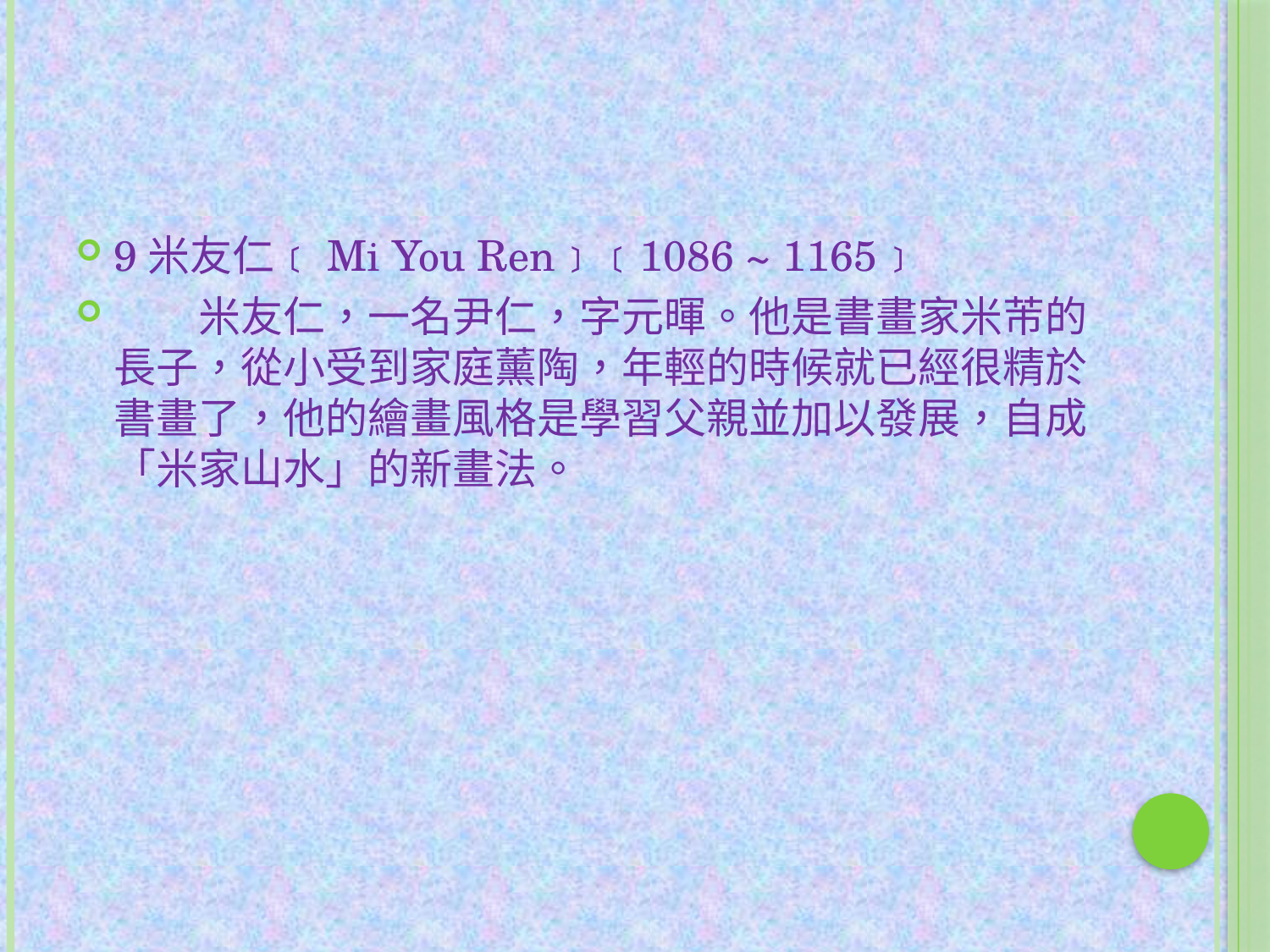

#
9米友仁﹝Mi You Ren﹞﹝1086 ~ 1165﹞
　　米友仁，一名尹仁，字元暉。他是書畫家米芾的長子，從小受到家庭薰陶，年輕的時候就已經很精於書畫了，他的繪畫風格是學習父親並加以發展，自成「米家山水」的新畫法。